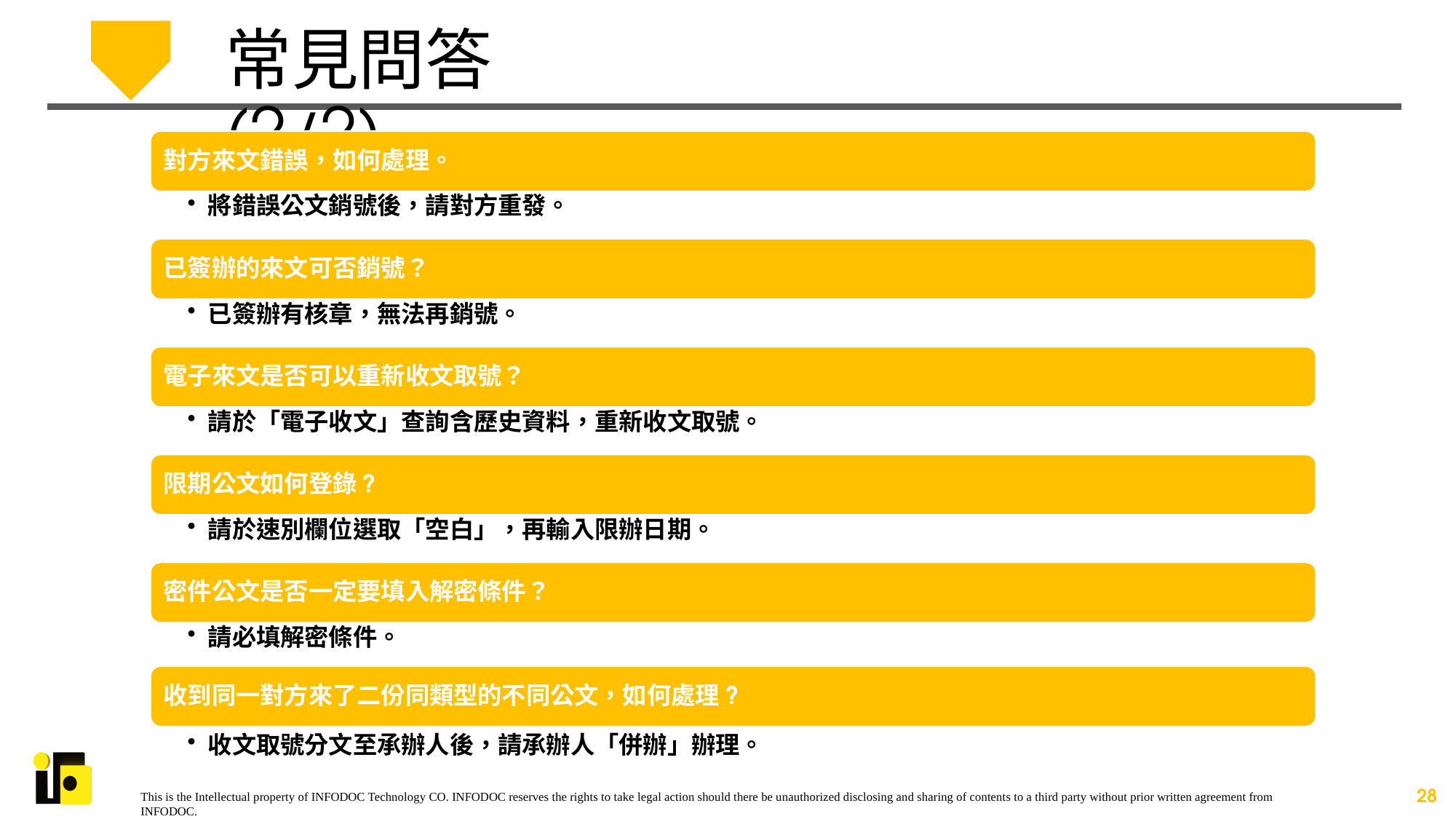

# 常見問答(2/2)
對方來文錯誤，如何處理。
將錯誤公文銷號後，請對方重發。
已簽辦的來文可否銷號？
已簽辦有核章，無法再銷號。
電子來文是否可以重新收文取號？
請於「電子收文」查詢含歷史資料，重新收文取號。
限期公文如何登錄?
請於速別欄位選取「空白」，再輸入限辦日期。
密件公文是否一定要填入解密條件？
請必填解密條件。
收到同一對方來了二份同類型的不同公文，如何處理?
收文取號分文至承辦人後，請承辦人「併辦」辦理。
28